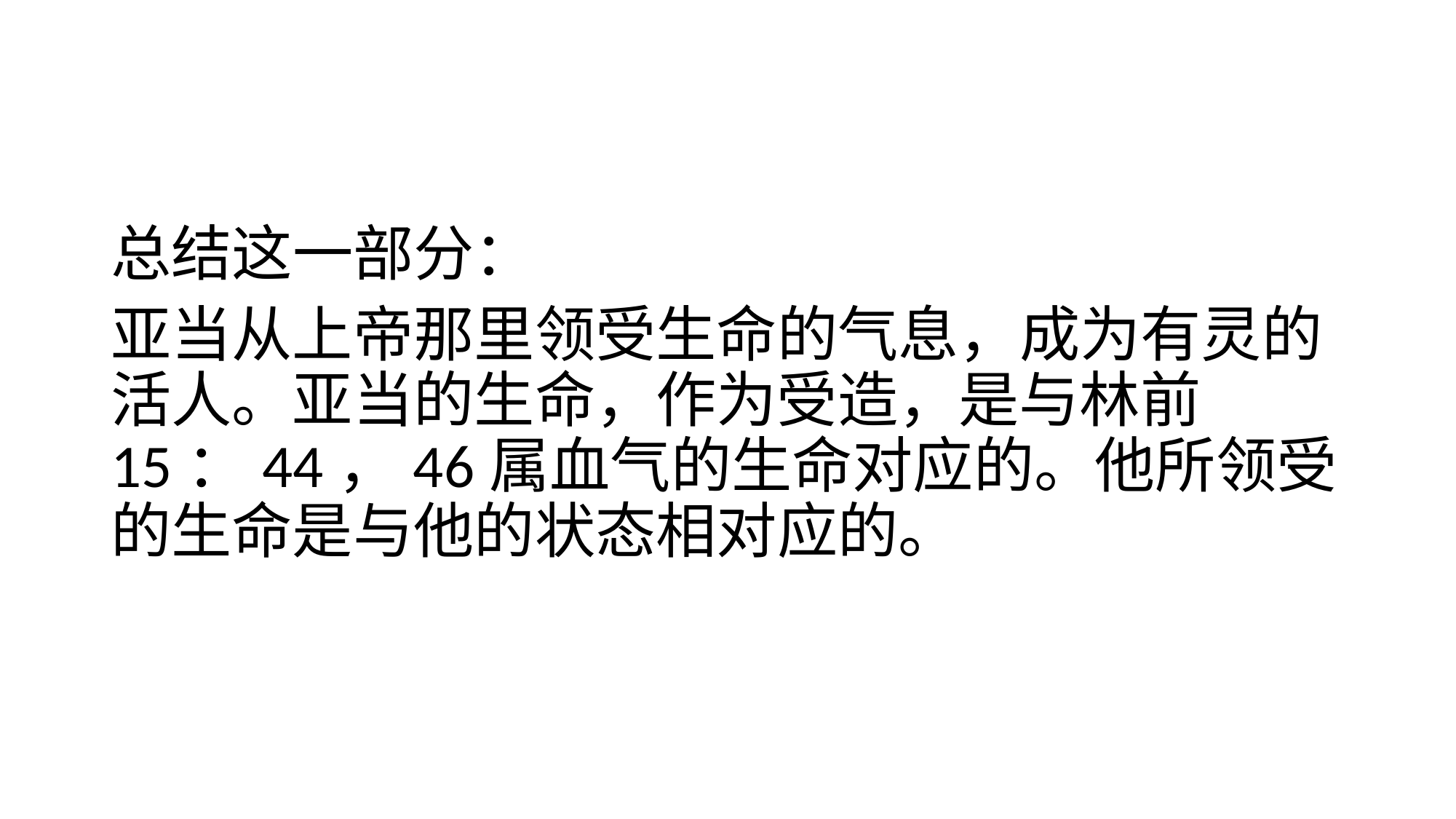

#
总结这一部分：
亚当从上帝那里领受生命的气息，成为有灵的活人。亚当的生命，作为受造，是与林前15：44，46属血气的生命对应的。他所领受的生命是与他的状态相对应的。